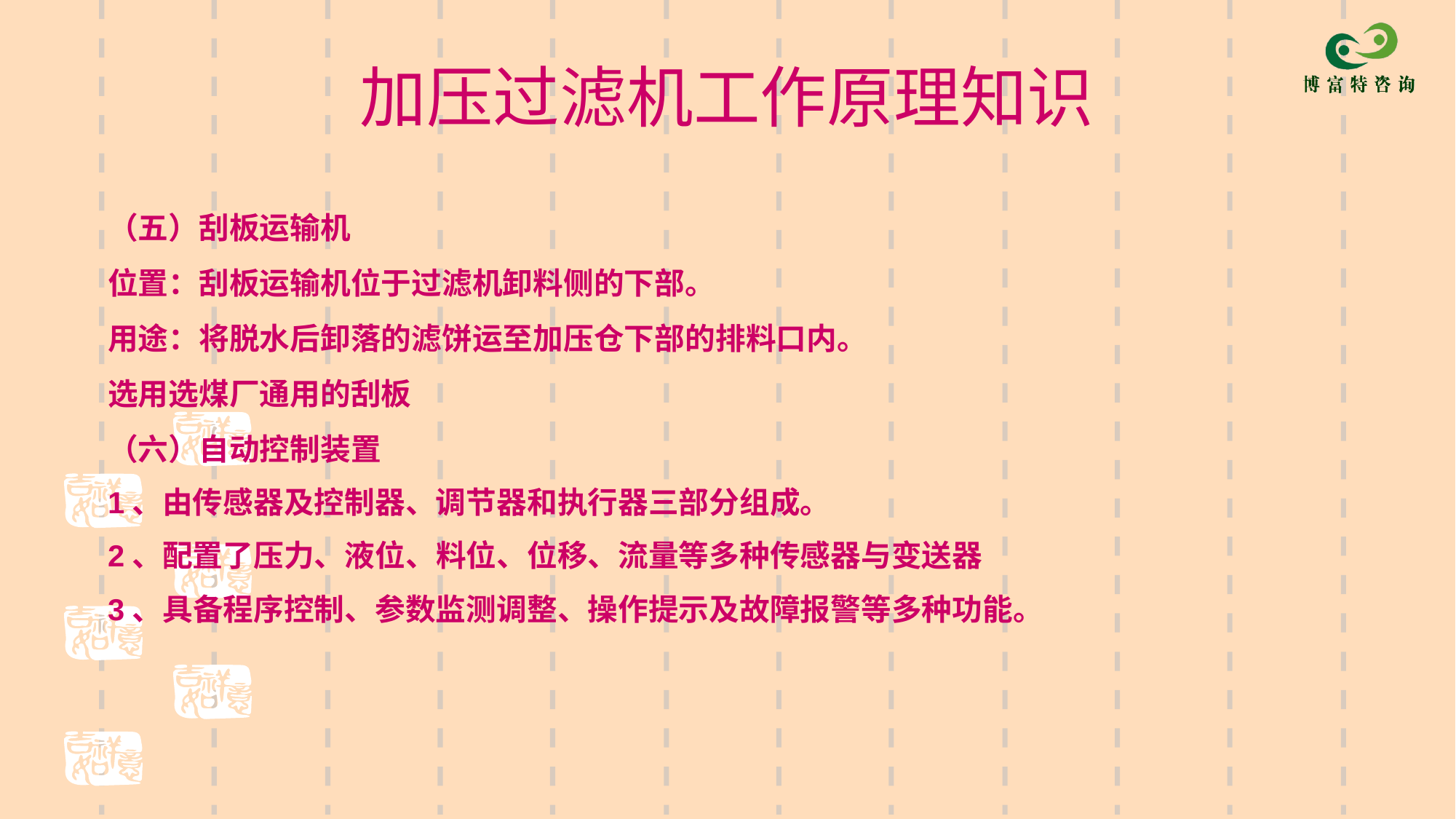

# 加压过滤机工作原理知识
（五）刮板运输机
位置：刮板运输机位于过滤机卸料侧的下部。
用途：将脱水后卸落的滤饼运至加压仓下部的排料口内。
选用选煤厂通用的刮板
（六）自动控制装置
1、由传感器及控制器、调节器和执行器三部分组成。
2、配置了压力、液位、料位、位移、流量等多种传感器与变送器
3、具备程序控制、参数监测调整、操作提示及故障报警等多种功能。